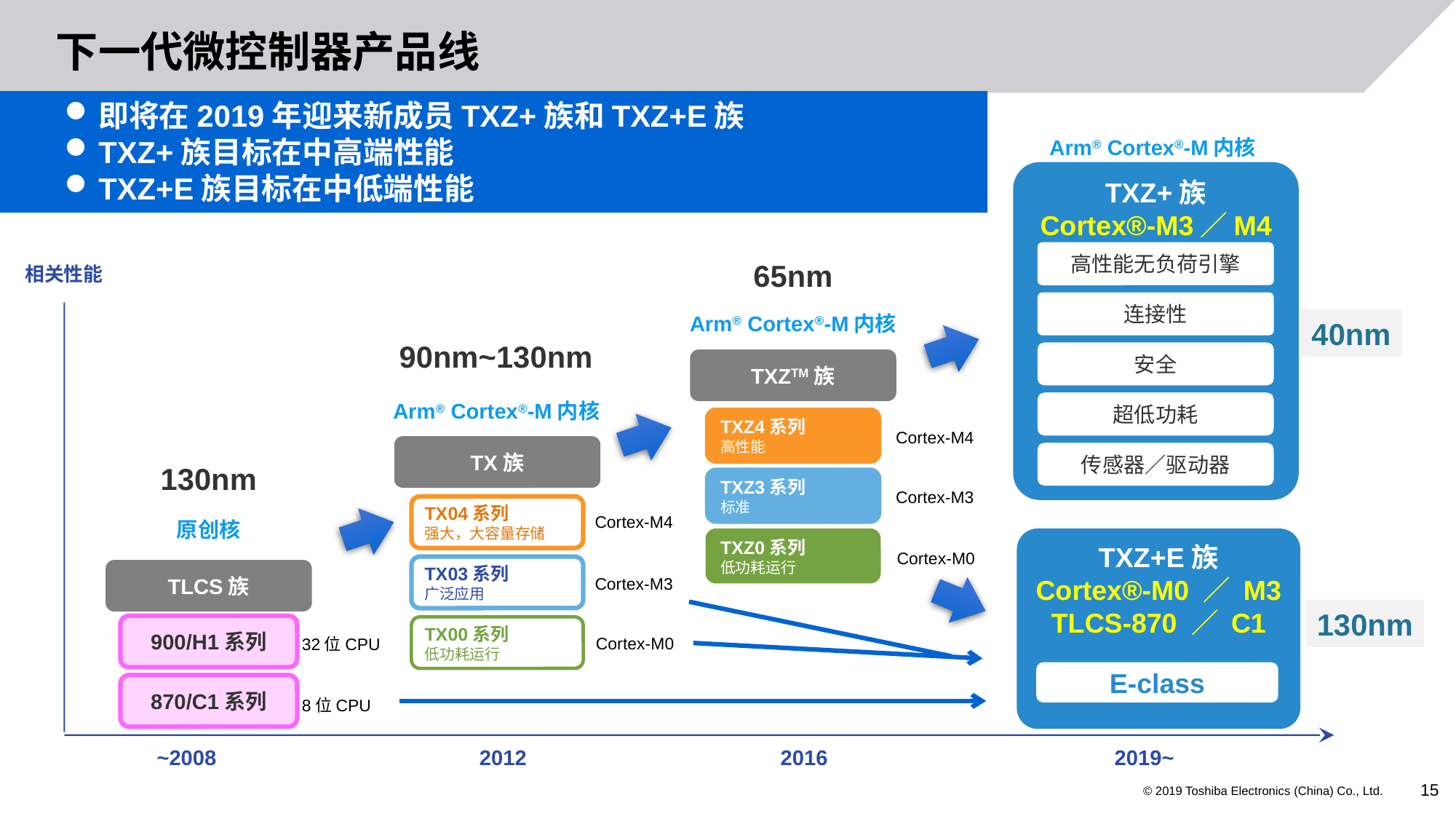

# 下一代微控制器产品线
即将在2019年迎来新成员TXZ+族和TXZ+E族
TXZ+族目标在中高端性能
TXZ+E族目标在中低端性能
Arm® Cortex®-M内核
TXZ+族
Cortex®-M3／M4

高性能无负荷引擎
65nm
相关性能
连接性

Arm® Cortex®-M内核
40nm

90nm~130nm
安全
TXZTM族
Arm® Cortex®-M内核
超低功耗
TXZ4系列
高性能

Cortex-M4
TX族
传感器／驱动器
130nm
TXZ3系列
标准
Cortex-M3
TX04系列
强大，大容量存储
Cortex-M4

原创核
TXZ+E族
Cortex®-M0 ／ M3
TLCS-870 ／ C1

TXZ0系列
低功耗运行
Cortex-M0
TX03系列
广泛应用
TLCS族
Cortex-M3

130nm
900/H1系列
TX00系列
低功耗运行
Cortex-M0
32位CPU
E-class
870/C1系列
8位CPU

~2008
2012
2016
2019~